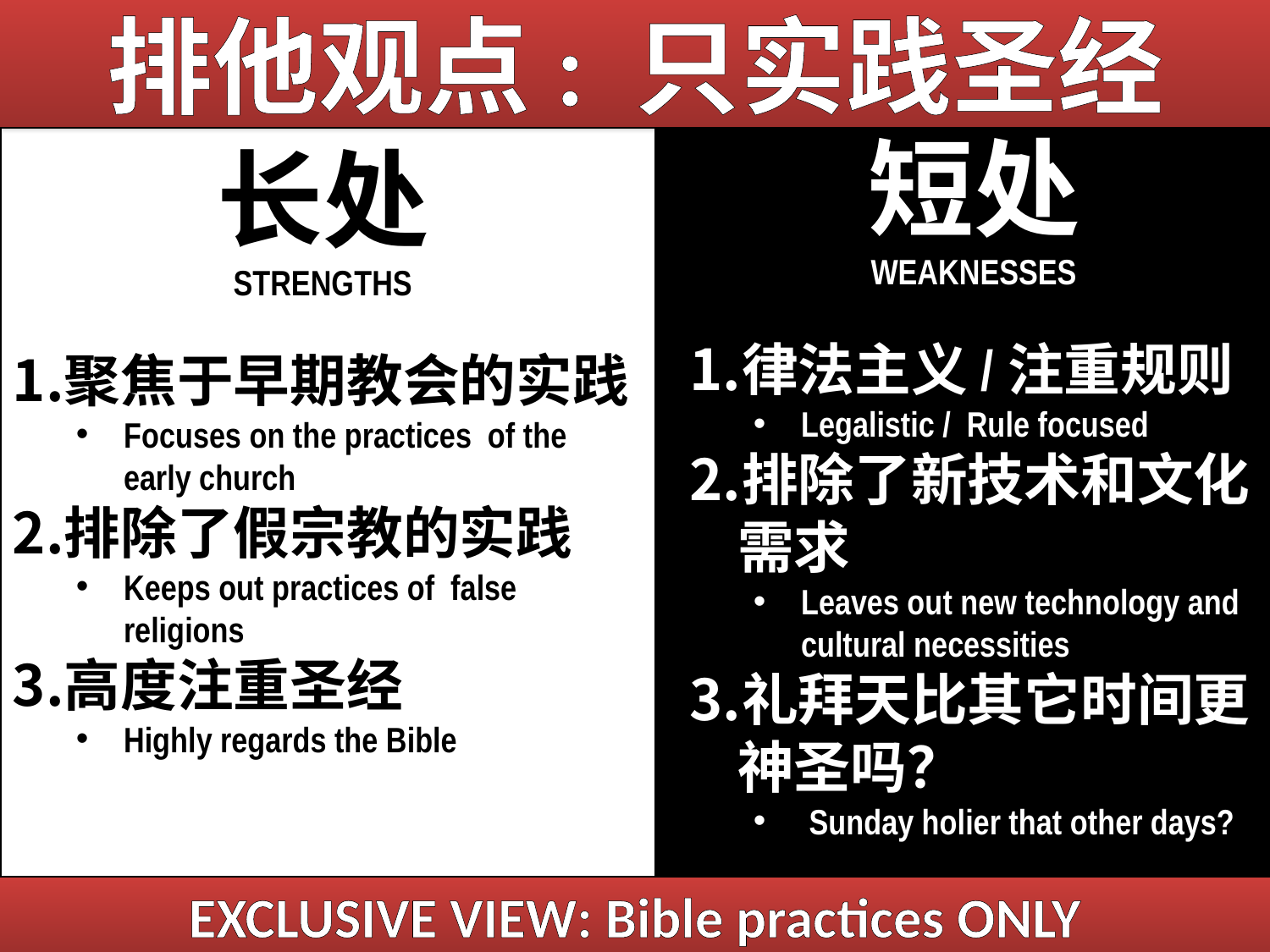

排他观点: 只实践圣经
短处
WEAKNESSES

律法主义/注重规则
Legalistic /  Rule focused
排除了新技术和文化需求
Leaves out new technology and cultural necessities
礼拜天比其它时间更神圣吗？
 Sunday holier that other days?

长处
STRENGTHS

聚焦于早期教会的实践
Focuses on the practices  of the early church
排除了假宗教的实践
Keeps out practices of  false religions
高度注重圣经
Highly regards the Bible

EXCLUSIVE VIEW: Bible practices ONLY